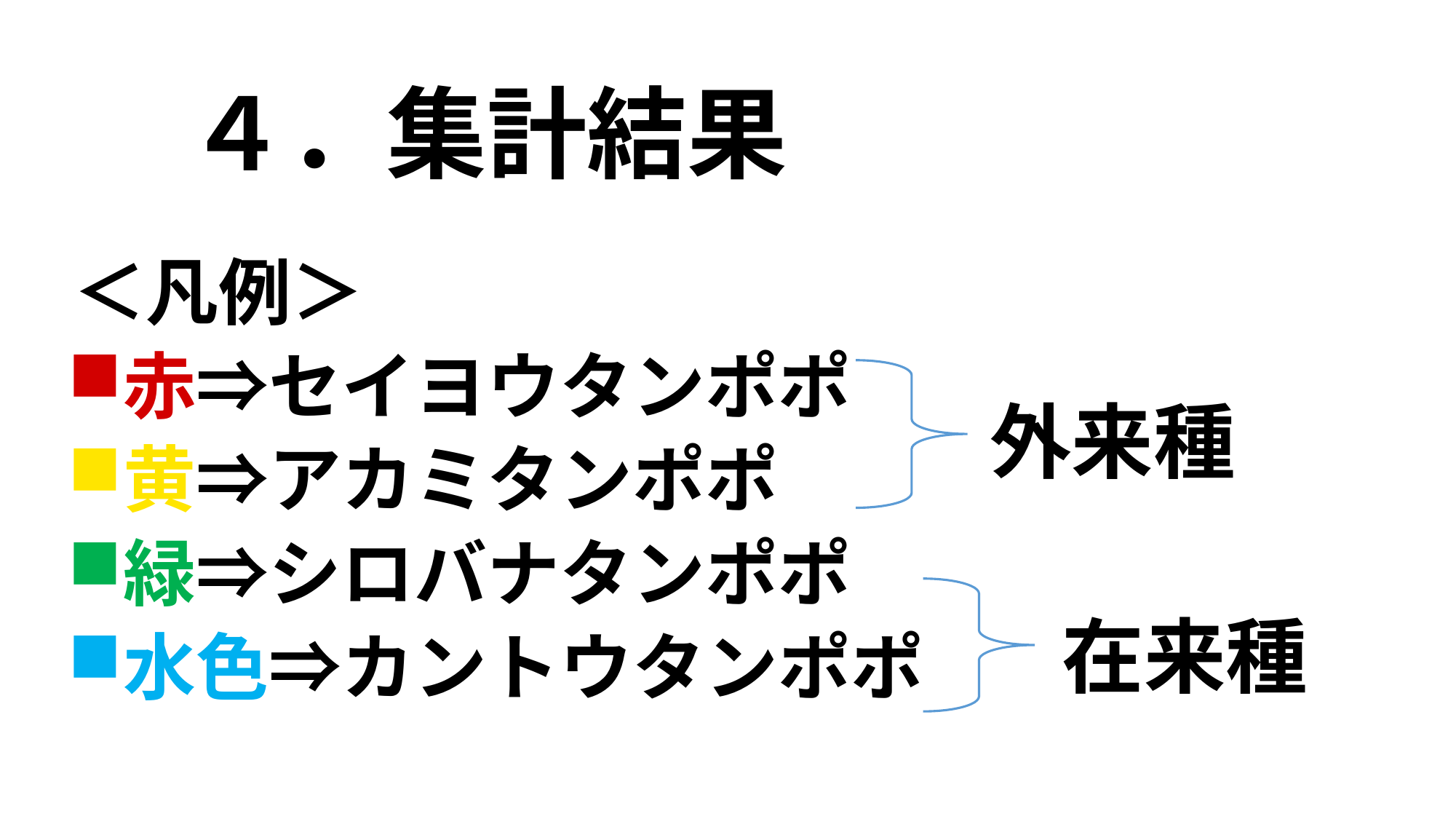

# ４．集計結果
＜凡例＞
赤⇒セイヨウタンポポ
黄⇒アカミタンポポ
緑⇒シロバナタンポポ
水色⇒カントウタンポポ

外来種

在来種